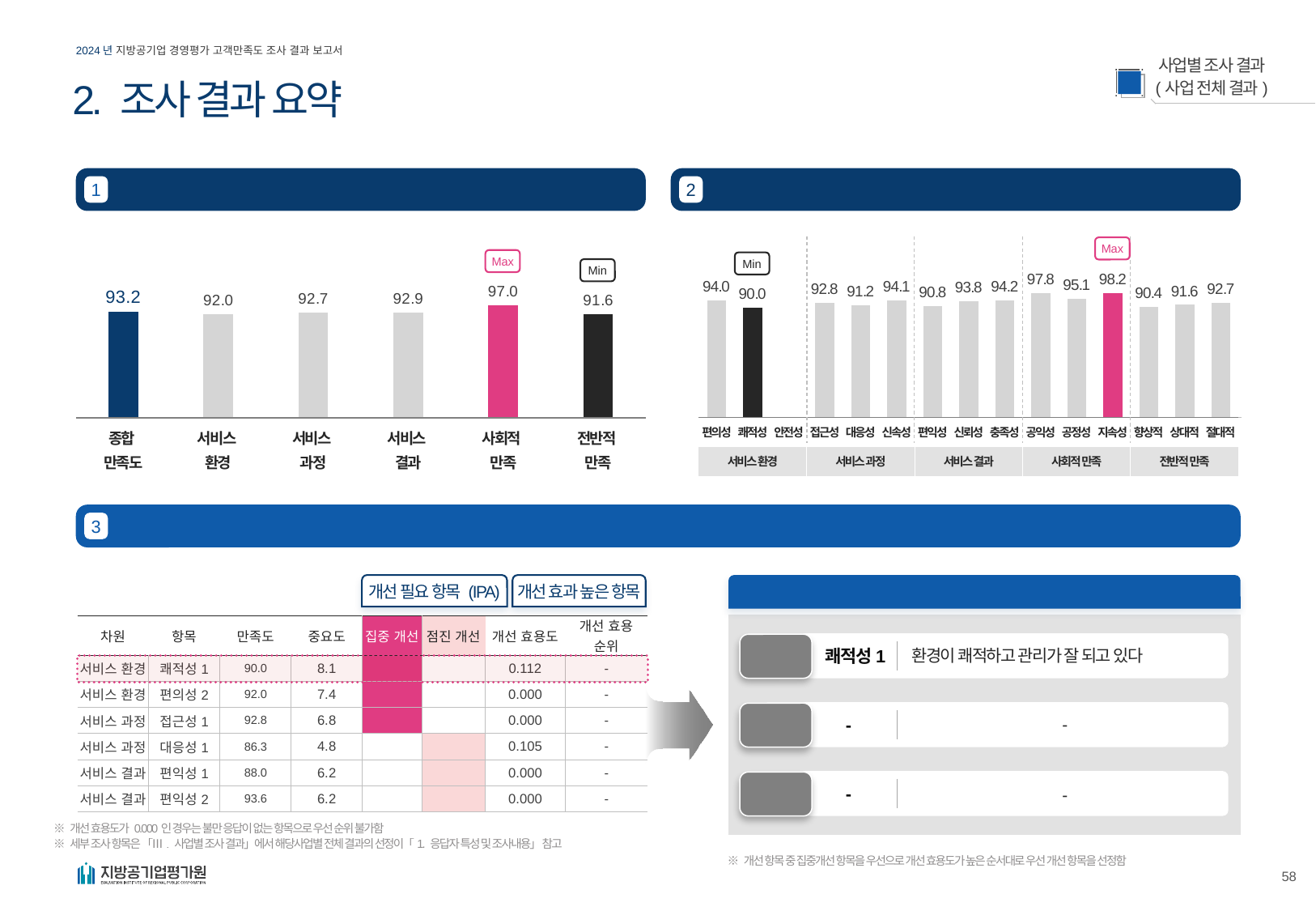

2. 조사 결과 요약
수련관 체육시설사업의 종합만족도는 93.2점
강점요소 : 지속성 / 약점 요소 : 쾌적성
1
2
Max
Max
Min

### Chart

| Category | 계열 1 |
|---|---|
| 항목 1 | 93.2 |
| 항목 2 | 92.0 |
| 항목 3 | 92.7 |
| 항목 4 | 92.9 |
| 항목 5 | 97.0 |
| 항목6 | 91.6 |

### Chart

| Category | 계열 1 |
|---|---|
| 항목 1 | 94.0 |
| 항목 2 | 90.0 |
| 항목 3 | None |
| 항목 4 | 92.8 |
| 항목 5 | 91.2 |
| 항목 6 | 94.1 |
| 항목 7 | 90.8 |
| 항목 8 | 93.8 |
| 항목 9 | 94.2 |
| 항목 10 | 97.8 |
| 항목 11 | 95.1 |
| 항목 12 | 98.2 |
| 항목 13 | 90.4 |
| 항목 14 | 91.6 |
| 항목 15 | 92.7 |
Min
| 편의성 | 쾌적성 | 안전성 | 접근성 | 대응성 | 신속성 | 편익성 | 신뢰성 | 충족성 | 공익성 | 공정성 | 지속성 | 향상적 | 상대적 | 절대적 |
| --- | --- | --- | --- | --- | --- | --- | --- | --- | --- | --- | --- | --- | --- | --- |
| 서비스 환경 |  |  | 서비스 과정 |  |  | 서비스 결과 |  |  | 사회적 만족 |  |  | 전반적 만족 |  |  |
| 종합 만족도 | 서비스 환경 | 서비스 과정 | 서비스 결과 | 사회적 만족 | 전반적 만족 |
| --- | --- | --- | --- | --- | --- |
수련관 체육시설사업은 집중 개선 항목 중 우선 개선 항목 없음
3
개선 필요 항목 (IPA)
개선 효과 높은 항목
개선 항목 중 우선 개선 순위

| 차원 | 항목 | 만족도 | 중요도 | 집중 개선 | 점진 개선 | 개선 효용도 | 개선 효용 순위 |
| --- | --- | --- | --- | --- | --- | --- | --- |
| 서비스 환경 | 쾌적성1 | 90.0 | 8.1 |  |  | 0.112 | - |
| 서비스 환경 | 편의성2 | 92.0 | 7.4 |  |  | 0.000 | - |
| 서비스 과정 | 접근성1 | 92.8 | 6.8 |  |  | 0.000 | - |
| 서비스 과정 | 대응성1 | 86.3 | 4.8 |  |  | 0.105 | - |
| 서비스 결과 | 편익성1 | 88.0 | 6.2 |  |  | 0.000 | - |
| 서비스 결과 | 편익성2 | 93.6 | 6.2 |  |  | 0.000 | - |
환경이 쾌적하고 관리가 잘 되고 있다
쾌적성1

1순위

     -
-

2순위
     -

-
3순위
※ 개선 효용도가 0.000인 경우는 불만 응답이 없는 항목으로 우선 순위 불가함
※ 세부 조사 항목은 「Ⅲ. 사업별 조사 결과」에서 해당사업별 전체 결과의 선정이「1. 응답자 특성 및 조사내용」 참고
※ 개선 항목 중 집중개선 항목을 우선으로 개선 효용도가 높은 순서대로 우선 개선 항목을 선정함